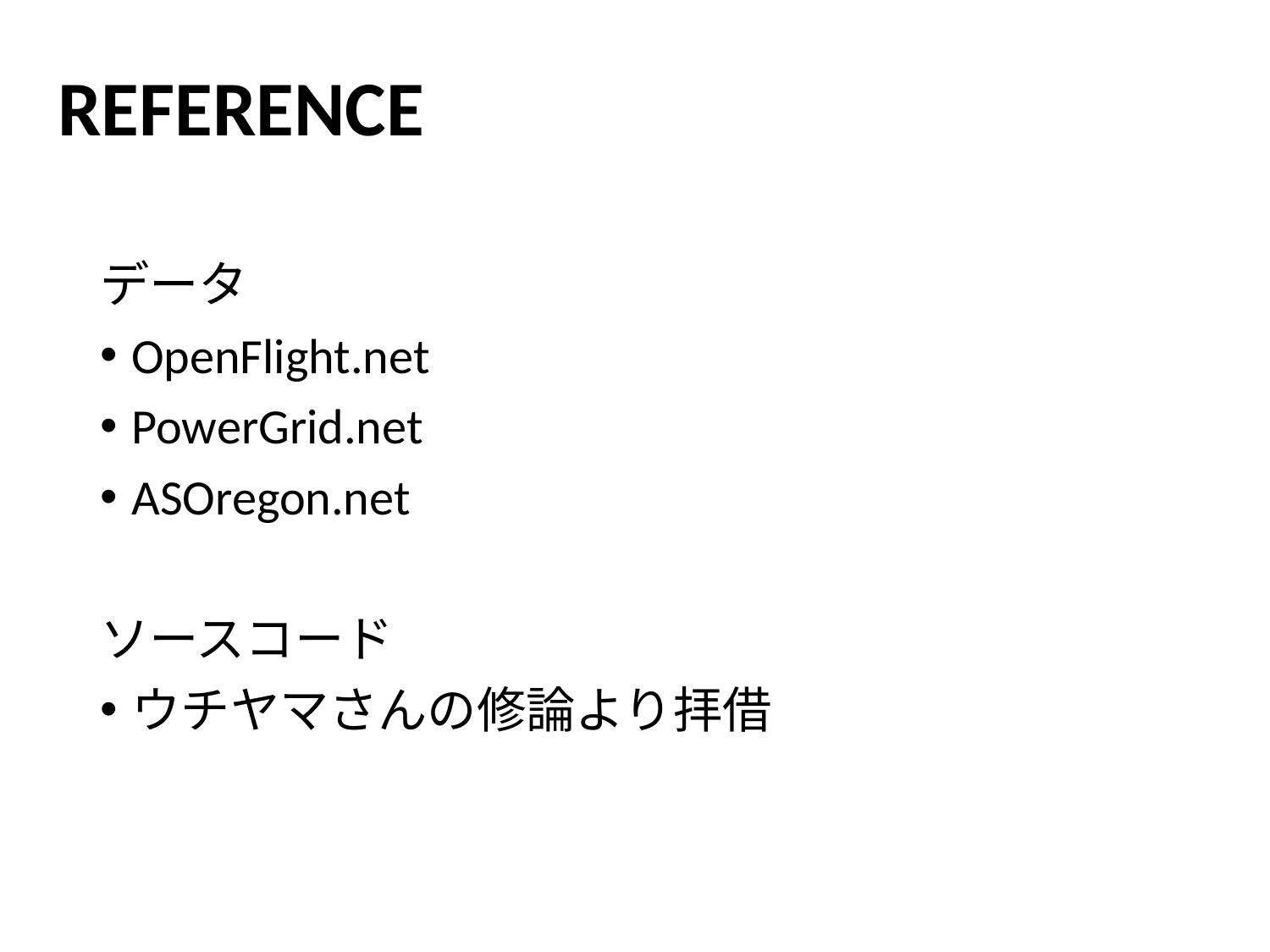

# REFERENCE
データ
OpenFlight.net
PowerGrid.net
ASOregon.net

ソースコード
ウチヤマさんの修論より拝借